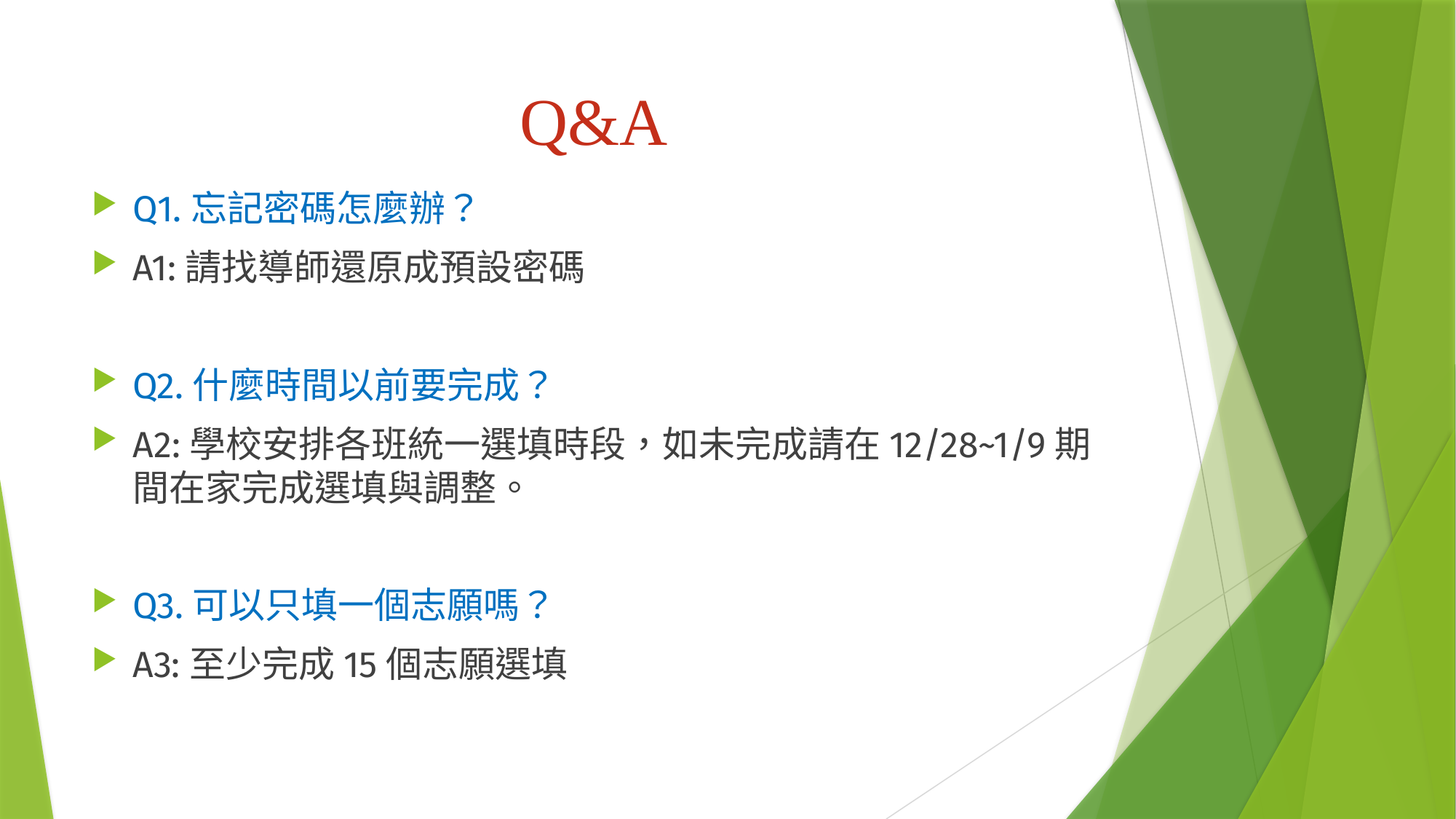

# Q&A
Q1.忘記密碼怎麼辦？
A1:請找導師還原成預設密碼

Q2.什麼時間以前要完成？
A2:學校安排各班統一選填時段，如未完成請在12/28~1/9期間在家完成選填與調整。

Q3.可以只填一個志願嗎？
A3:至少完成15個志願選填